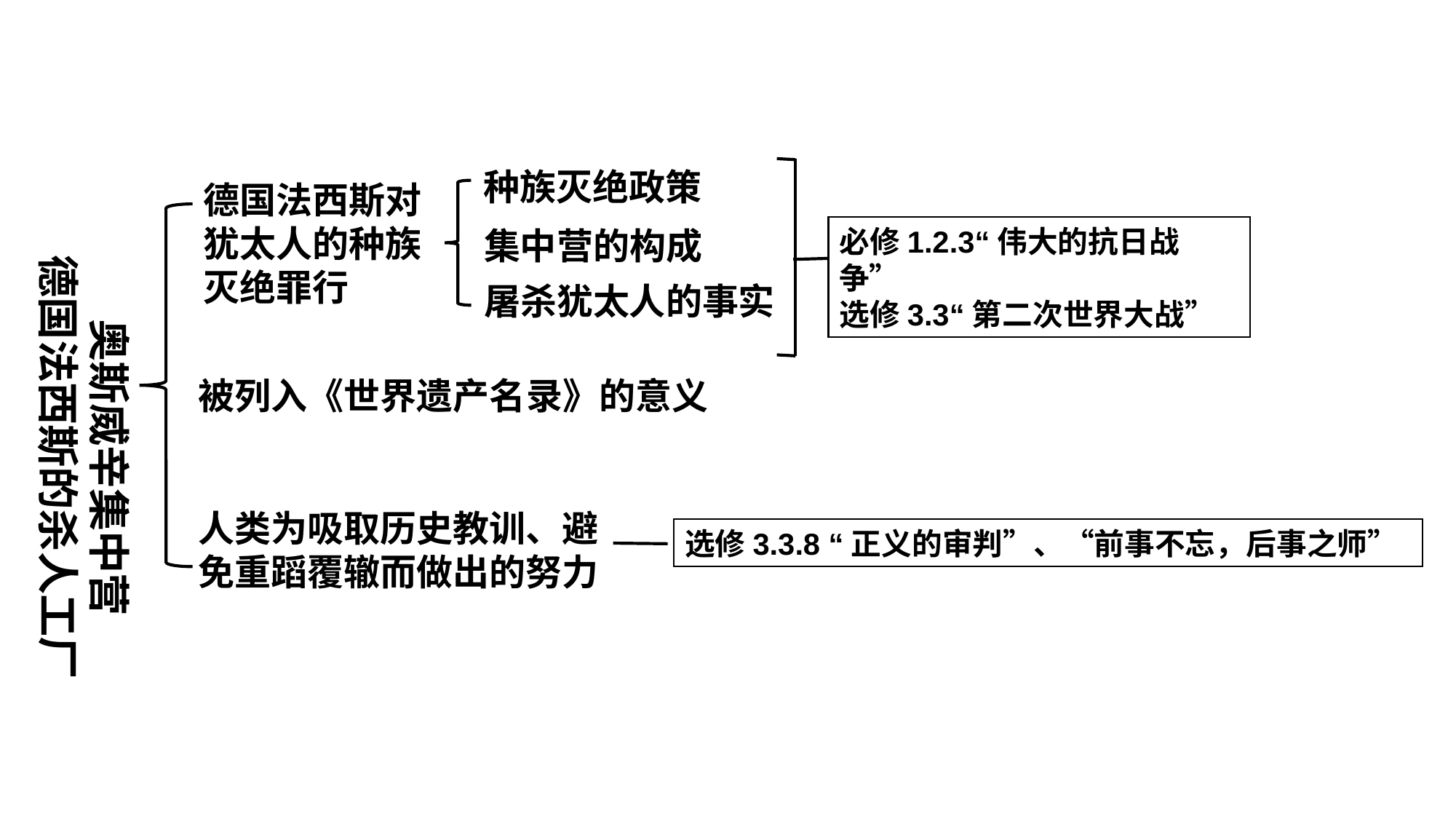

种族灭绝政策
集中营的构成
屠杀犹太人的事实
必修1.2.3“伟大的抗日战争”
选修3.3“第二次世界大战”
德国法西斯对
犹太人的种族
灭绝罪行

奥斯威辛集中营
德国法西斯的杀人工厂

被列入《世界遗产名录》的意义
人类为吸取历史教训、避免重蹈覆辙而做出的努力
选修3.3.8 “正义的审判”、“前事不忘，后事之师”